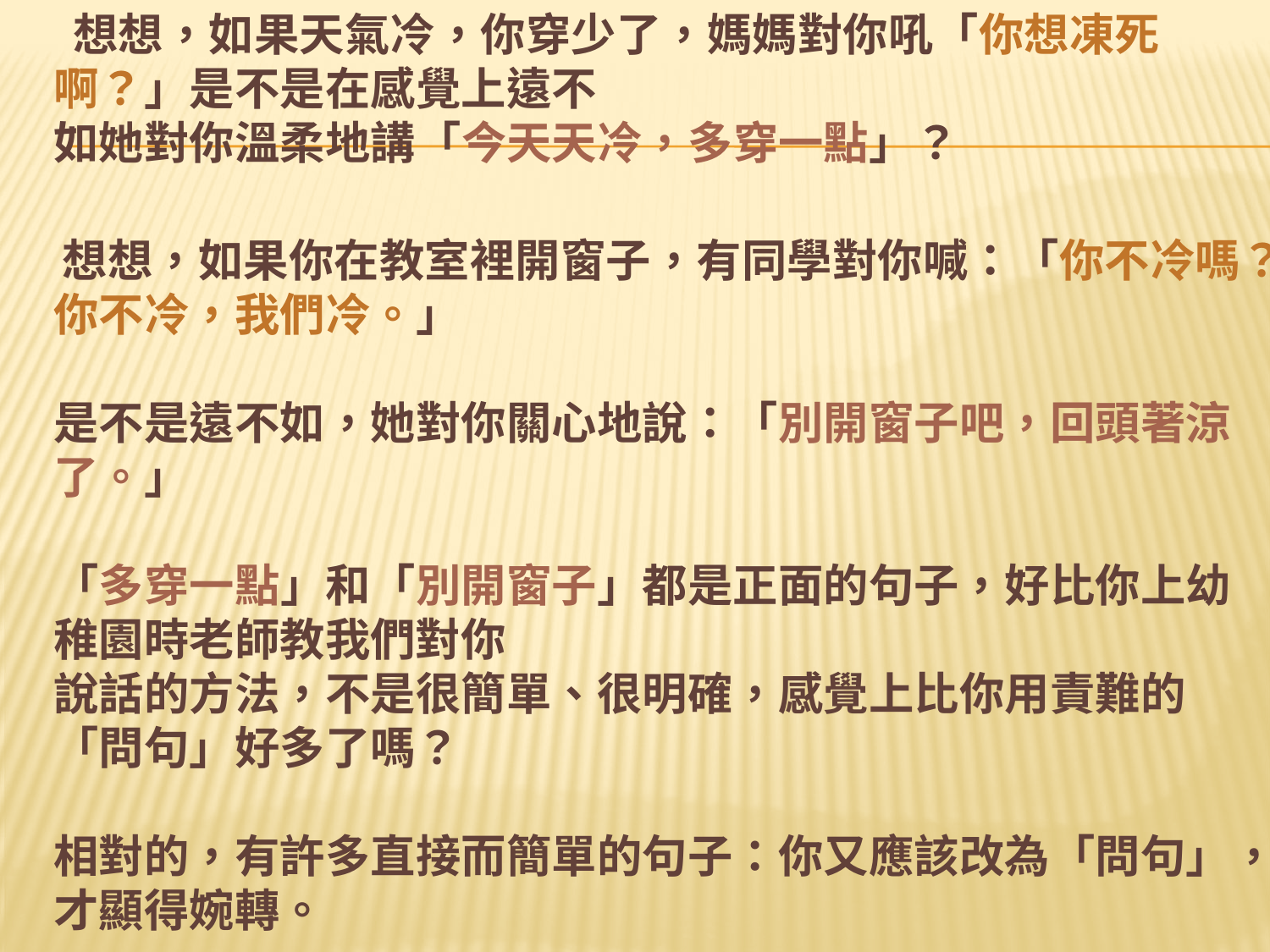

想想，如果天氣冷，你穿少了，媽媽對你吼「你想凍死啊？」是不是在感覺上遠不
如她對你溫柔地講「今天天冷，多穿一點」？
    想想，如果你在教室裡開窗子，有同學對你喊：「你不冷嗎？你不冷，我們冷。」
是不是遠不如，她對你關心地說：「別開窗子吧，回頭著涼了。」
「多穿一點」和「別開窗子」都是正面的句子，好比你上幼稚園時老師教我們對你
說話的方法，不是很簡單、很明確，感覺上比你用責難的「問句」好多了嗎？
相對的，有許多直接而簡單的句子：你又應該改為「問句」，才顯得婉轉。